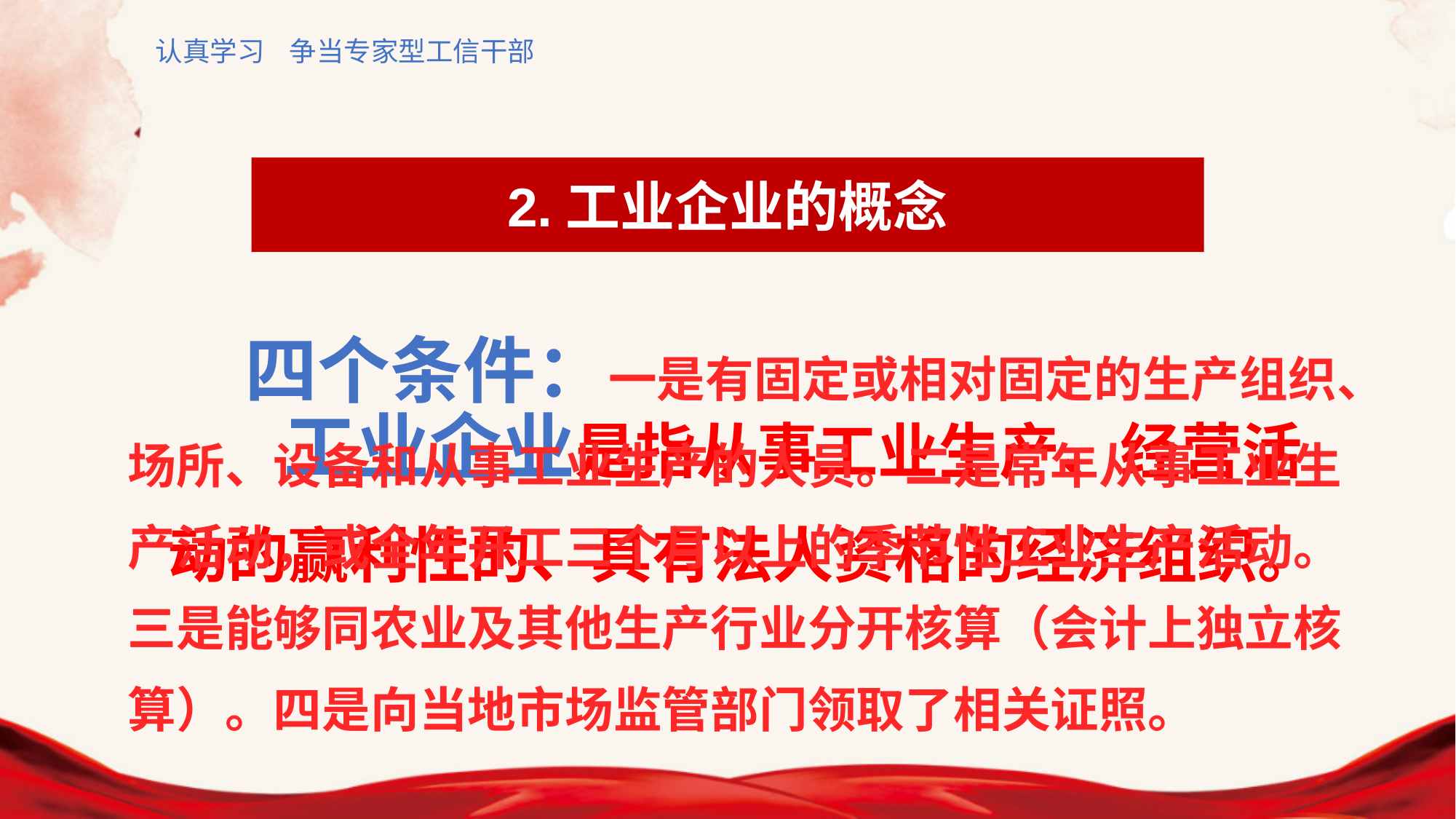

认真学习    争当专家型工信干部
2.工业企业的概念
      四个条件：一是有固定或相对固定的生产组织、场所、设备和从事工业生产的人员。二是常年从事工业生产活动，或全年开工三个月以上的季节性工业生产活动。三是能够同农业及其他生产行业分开核算（会计上独立核算）。四是向当地市场监管部门领取了相关证照。
      工业企业是指从事工业生产、经营活动的赢利性的、具有法人资格的经济组织。